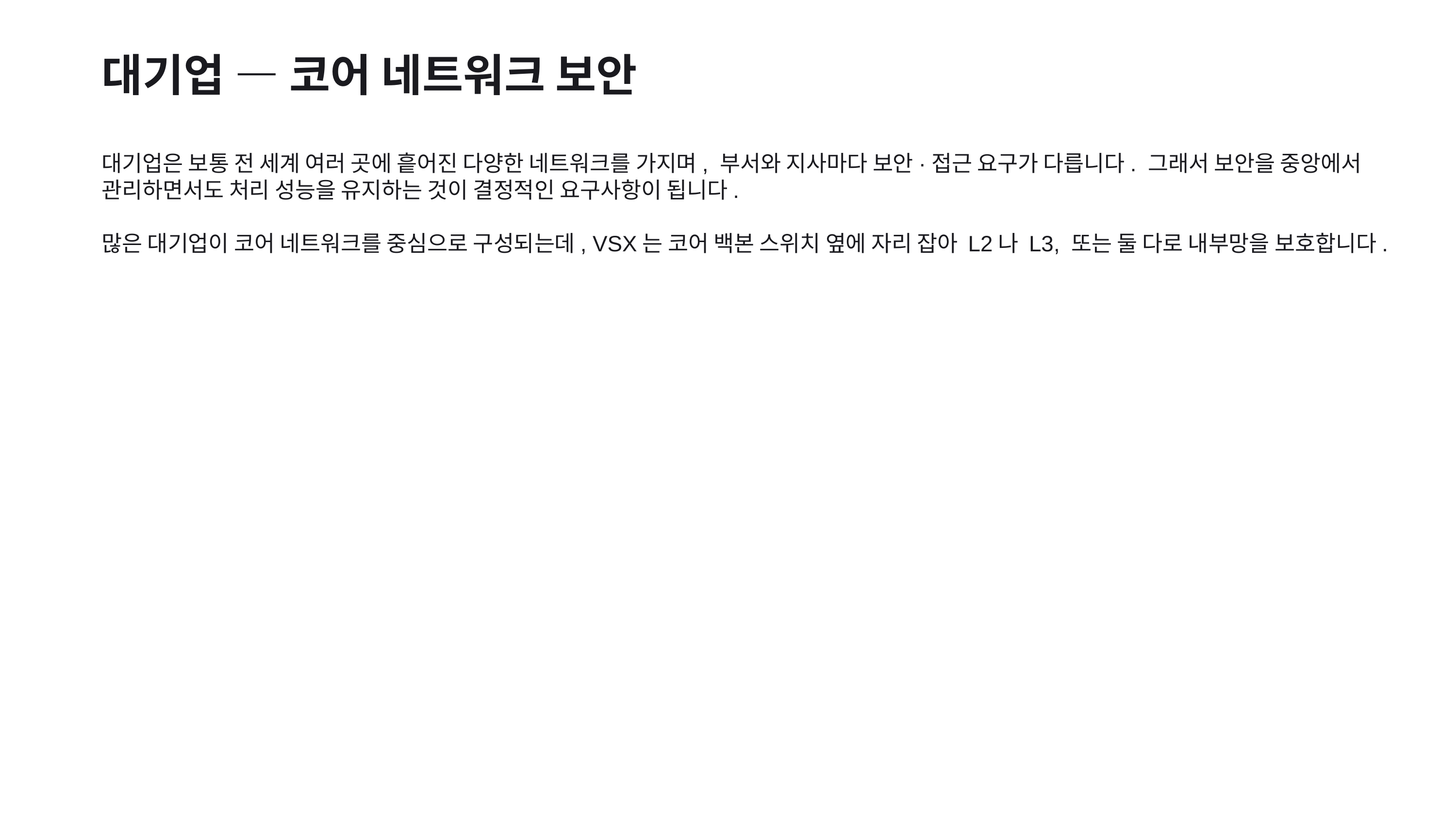

대기업 — 코어 네트워크 보안
대기업은 보통 전 세계 여러 곳에 흩어진 다양한 네트워크를 가지며, 부서와 지사마다 보안·접근 요구가 다릅니다. 그래서 보안을 중앙에서 관리하면서도 처리 성능을 유지하는 것이 결정적인 요구사항이 됩니다.

많은 대기업이 코어 네트워크를 중심으로 구성되는데, VSX는 코어 백본 스위치 옆에 자리 잡아 L2나 L3, 또는 둘 다로 내부망을 보호합니다.